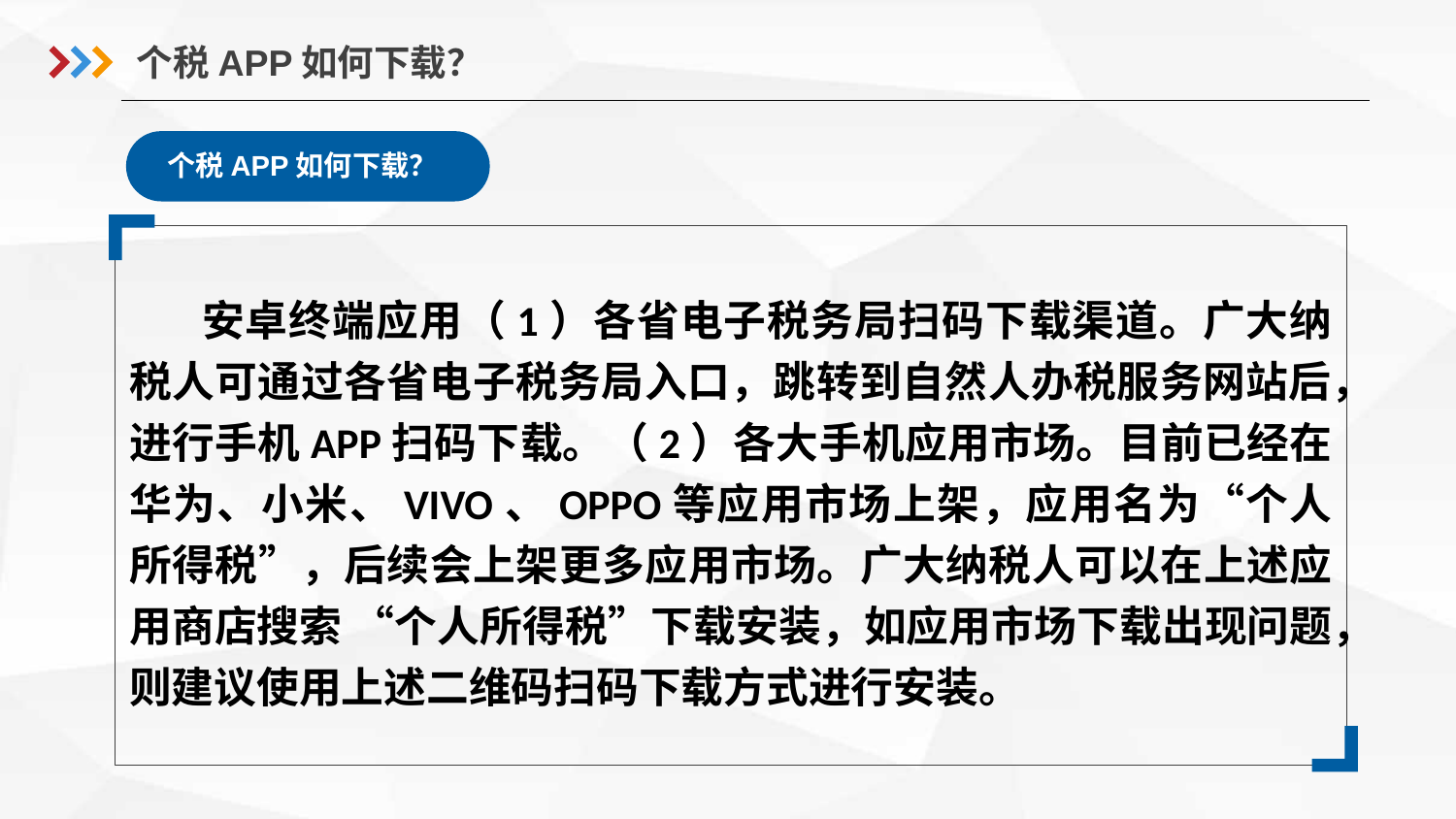

个税APP如何下载？

个税APP如何下载？

安卓终端应用（1）各省电子税务局扫码下载渠道。广大纳税人可通过各省电子税务局入口，跳转到自然人办税服务网站后，进行手机APP扫码下载。（2）各大手机应用市场。目前已经在华为、小米、VIVO、OPPO等应用市场上架，应用名为“个人所得税”，后续会上架更多应用市场。广大纳税人可以在上述应用商店搜索 “个人所得税”下载安装，如应用市场下载出现问题，则建议使用上述二维码扫码下载方式进行安装。